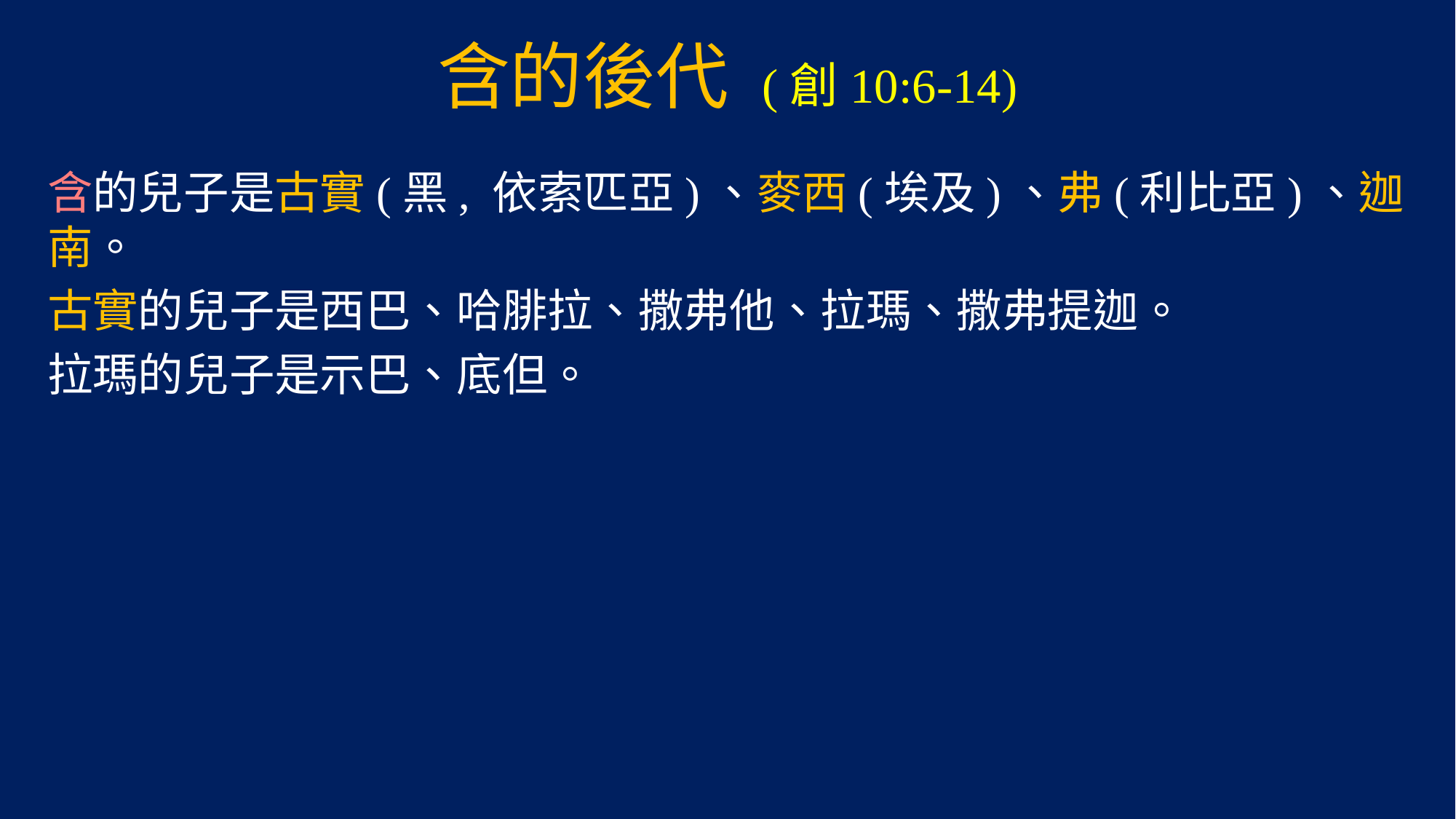

# 含的後代 (創10:6-14)
含的兒子是古實(黑, 依索匹亞)、麥西(埃及)、弗(利比亞)、迦南。
古實的兒子是西巴、哈腓拉、撒弗他、拉瑪、撒弗提迦。
拉瑪的兒子是示巴、底但。